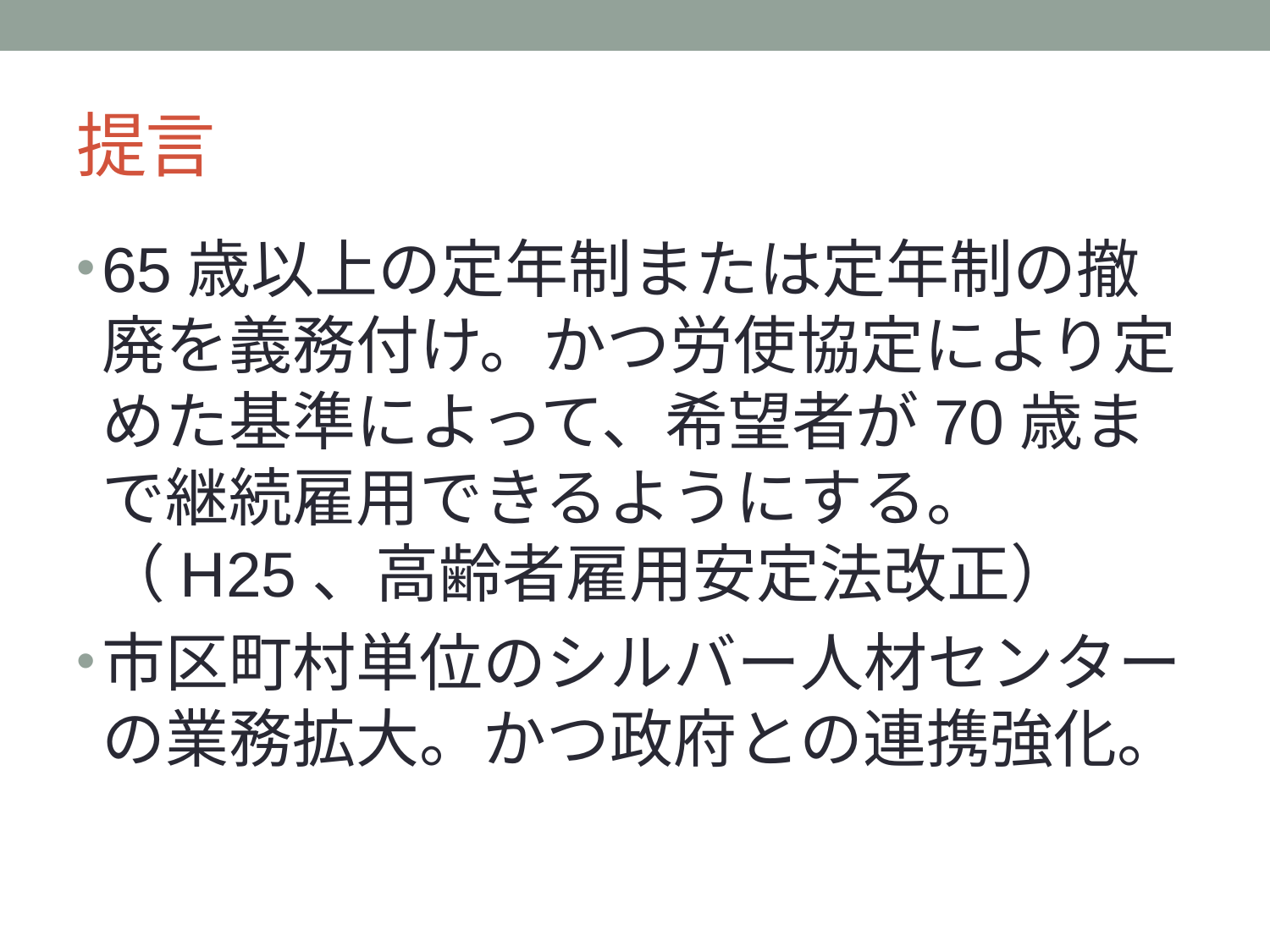

# 提言
65歳以上の定年制または定年制の撤廃を義務付け。かつ労使協定により定めた基準によって、希望者が70歳まで継続雇用できるようにする。（H25、高齢者雇用安定法改正）
市区町村単位のシルバー人材センターの業務拡大。かつ政府との連携強化。